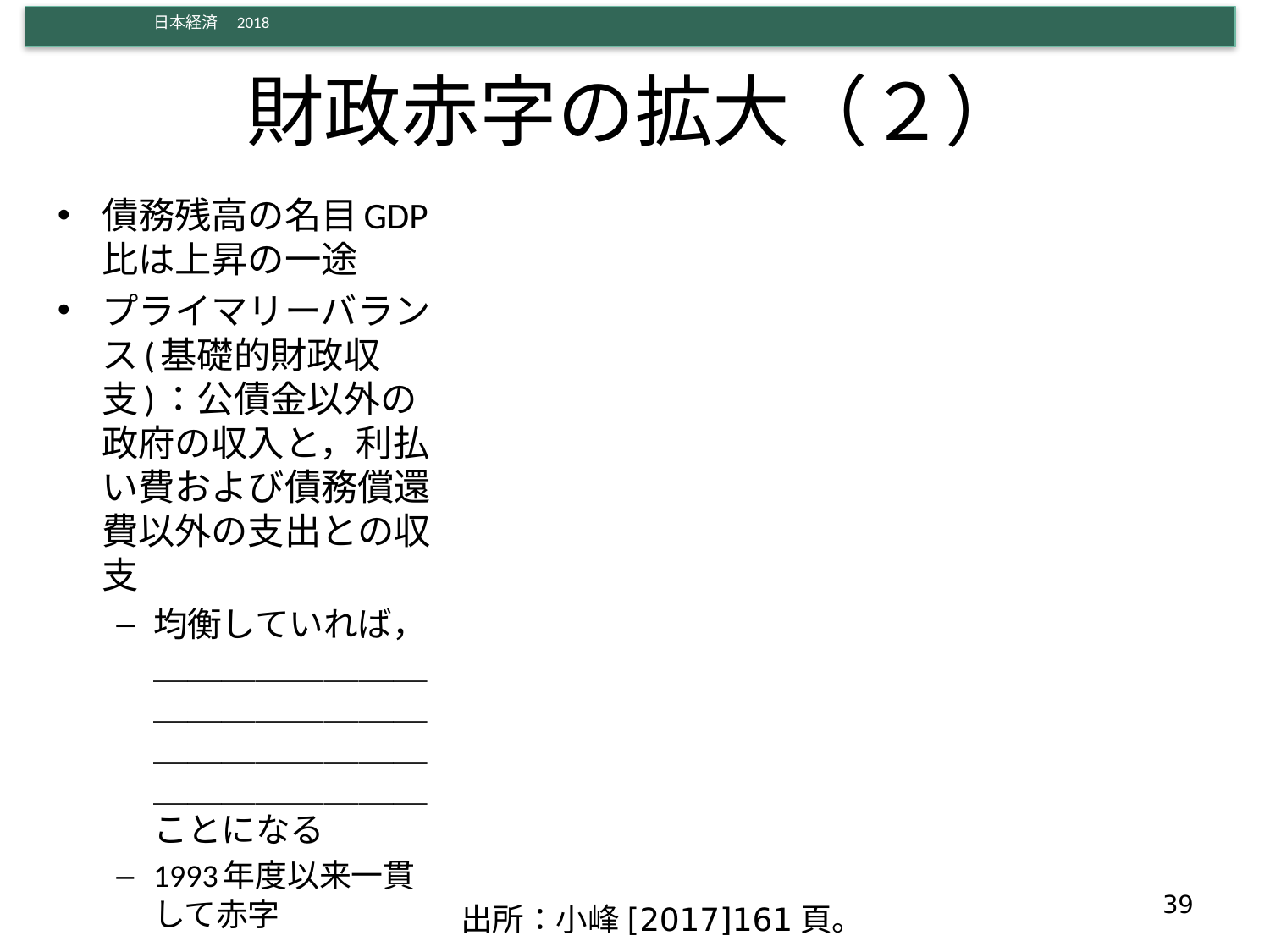

# 財政赤字の拡大（２）
債務残高の名目GDP比は上昇の一途
プライマリーバランス(基礎的財政収支)：公債金以外の政府の収入と，利払い費および債務償還費以外の支出との収支
均衡していれば，＿＿＿＿＿＿＿＿＿＿＿＿＿＿＿＿＿＿＿＿＿＿＿＿＿＿＿＿＿＿＿＿ことになる
1993年度以来一貫して赤字

39
出所：小峰[2017]161頁。